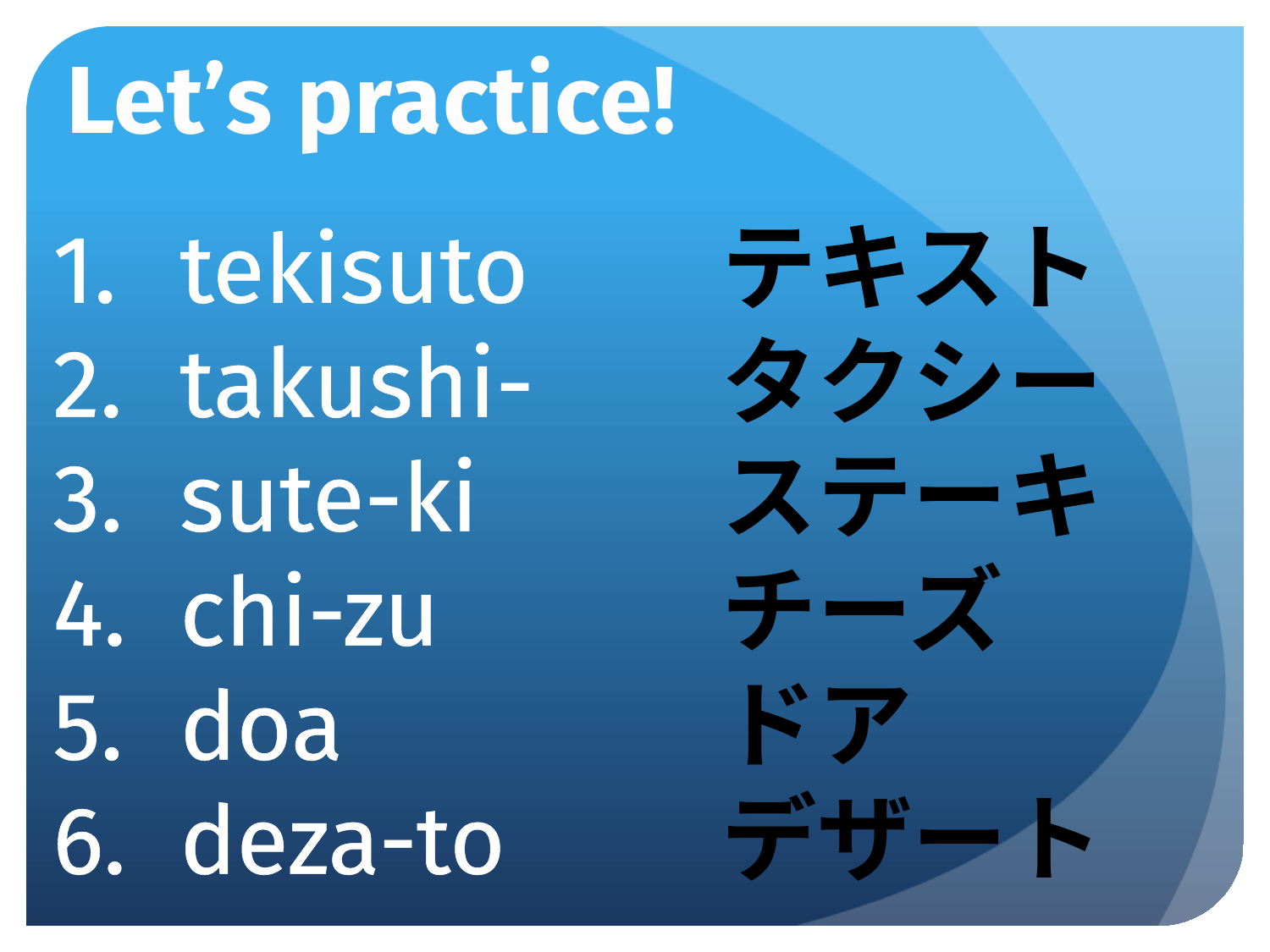

Let’s practice!
tekisuto
takushi-
sute-ki
chi-zu
doa
deza-to
テキスト
タクシー
ステーキ
チーズ
ドア
デザート